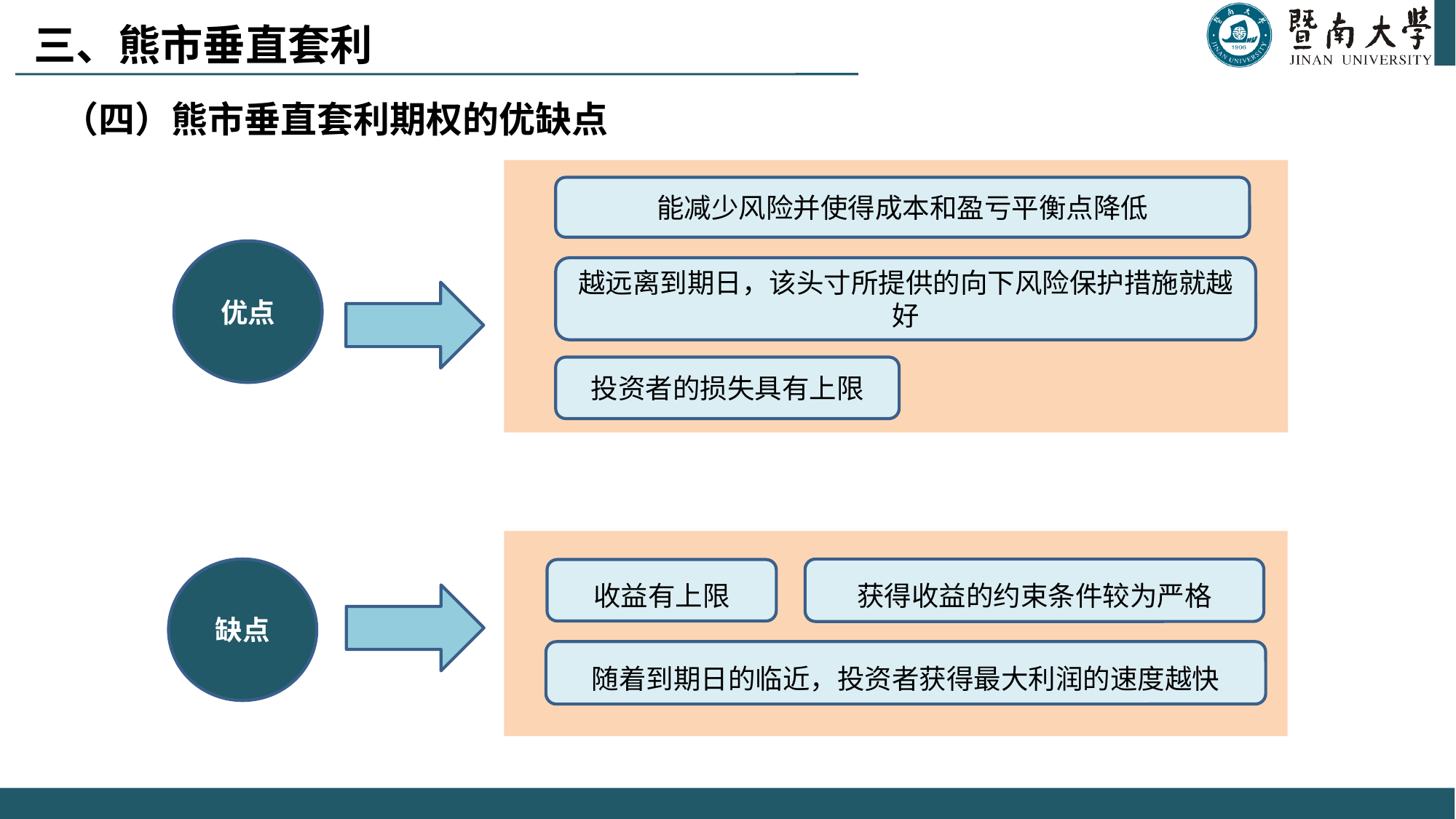

# 三、熊市垂直套利
（四）熊市垂直套利期权的优缺点

能减少风险并使得成本和盈亏平衡点降低
优点
越远离到期日，该头寸所提供的向下风险保护措施就越好

投资者的损失具有上限

缺点
获得收益的约束条件较为严格
收益有上限

随着到期日的临近，投资者获得最大利润的速度越快